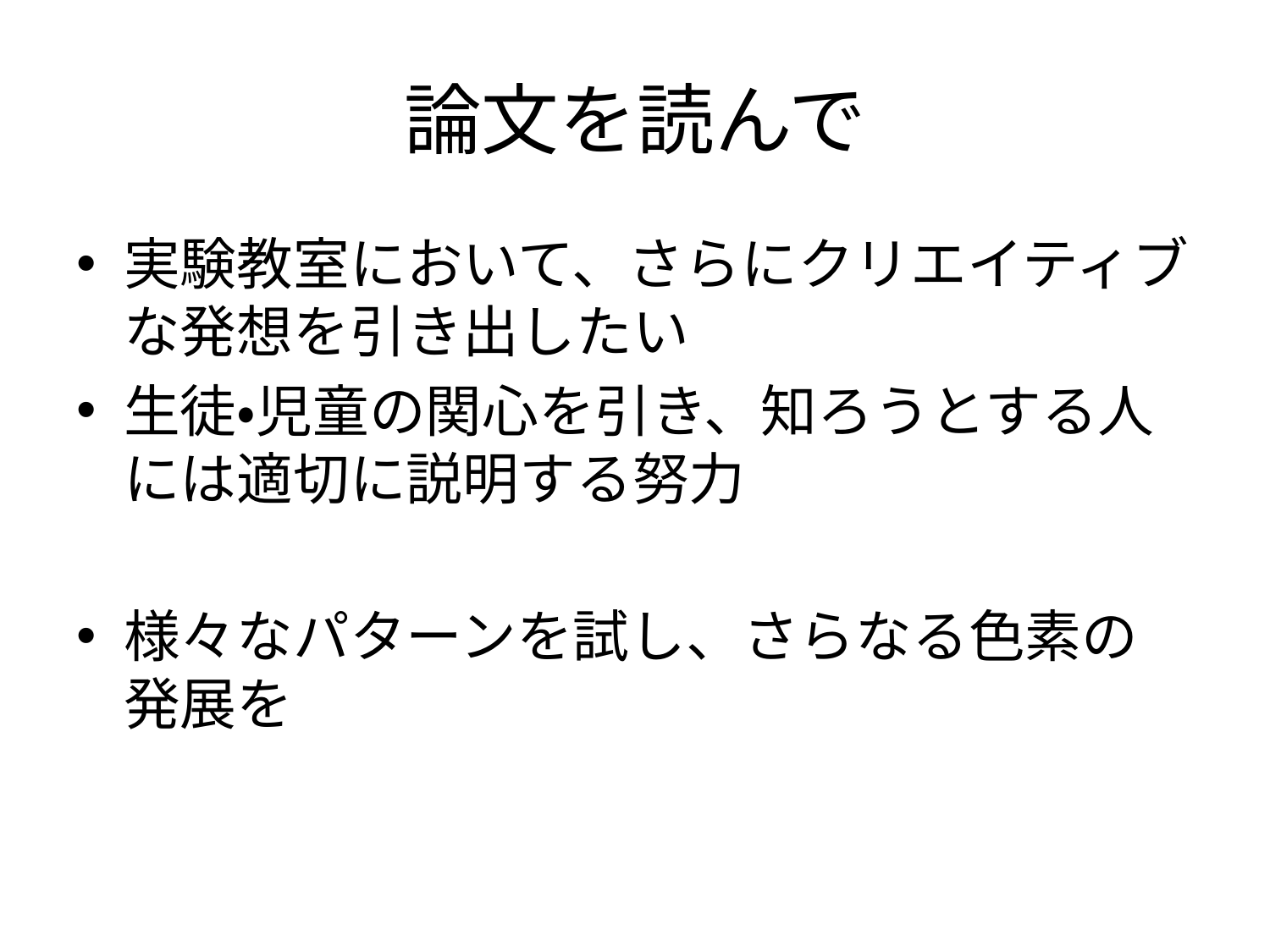

# 論文を読んで
実験教室において、さらにクリエイティブな発想を引き出したい
生徒・児童の関心を引き、知ろうとする人には適切に説明する努力

様々なパターンを試し、さらなる色素の発展を